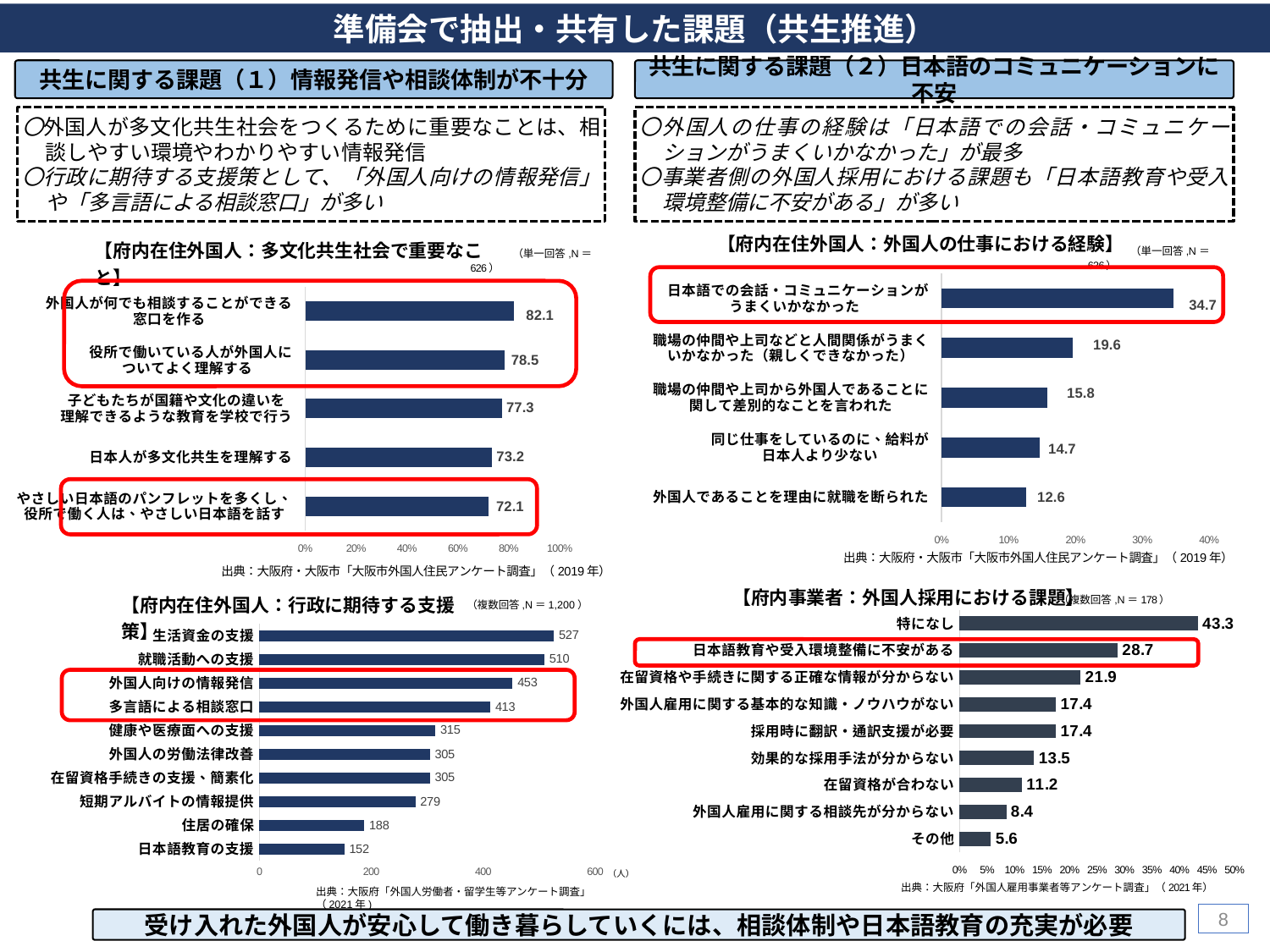

準備会で抽出・共有した課題（共生推進）
共生に関する課題（２）日本語のコミュニケーションに不安
共生に関する課題（１）情報発信や相談体制が不十分
〇外国人が多文化共生社会をつくるために重要なことは、相談しやすい環境やわかりやすい情報発信
〇行政に期待する支援策として、「外国人向けの情報発信」や「多言語による相談窓口」が多い
〇外国人の仕事の経験は「日本語での会話・コミュニケーションがうまくいかなかった」が最多
〇事業者側の外国人採用における課題も「日本語教育や受入環境整備に不安がある」が多い

### Chart

| Category |  |  |
|---|---|---|
| 外国人が何でも相談することができる
窓口を作る | 82.1 | 17.900000000000006 |
|  役所で働いている人が外国人に
ついてよく理解する | 78.5 | 21.5 |
| 子どもたちが国籍や文化の違いを
理解できるような教育を学校で行う | 77.30000000000001 | 22.69999999999999 |
| 日本人が多文化共生を理解する | 73.2 | 26.799999999999997 |
| やさしい日本語のパンフレットを多くし、
役所で働く人は、やさしい日本語を話す | 72.1 | 27.900000000000006 |

### Chart: 【府内在住外国人：外国人の仕事における経験】

| Category |  |  |
|---|---|---|
|  日本語での会話・コミュニケーションが
うまくいかなかった | 34.7 | 65.3 |
| 職場の仲間や上司などと人間関係がうまく
いかなかった（親しくできなかった） | 19.6 | 80.4 |
| 職場の仲間や上司から外国人であることに
関して差別的なことを言われた | 15.8 | 84.2 |
| 同じ仕事をしているのに、給料が
日本人より少ない | 14.7 | 85.3 |
| 外国人であることを理由に就職を断られた | 12.6 | 87.4 |

### Chart

| Category |  |
|---|---|
| 特になし | 43.258426966292134 |
| 日本語教育や受入環境整備に不安がある | 28.651685393258425 |
| 在留資格や手続きに関する正確な情報が分からない | 21.910112359550563 |
| 外国人雇用に関する基本的な知識・ノウハウがない | 17.415730337078653 |
| 採用時に翻訳・通訳支援が必要 | 17.415730337078653 |
| 効果的な採用手法が分からない | 13.48314606741573 |
| 在留資格が合わない | 11.235955056179774 |
| 外国人雇用に関する相談先が分からない | 8.426966292134832 |
| その他 | 5.617977528089887 |

### Chart

| Category | 回答数(人) |
|---|---|
| 日本語教育の支援 | 152.0 |
| 住居の確保 | 188.0 |
| 短期アルバイトの情報提供 | 279.0 |
| 在留資格手続きの支援、簡素化 | 305.0 |
| 外国人の労働法律改善 | 305.0 |
| 健康や医療面への支援 | 315.0 |
| 多言語による相談窓口 | 413.0 |
| 外国人向けの情報発信 | 453.0 |
| 就職活動への支援 | 510.0 |
| 生活資金の支援 | 527.0 |
（複数回答,N＝1,200）

（人）
出典：大阪府「外国人労働者・留学生等アンケート調査」（2021年)
8
受け入れた外国人が安心して働き暮らしていくには、相談体制や日本語教育の充実が必要